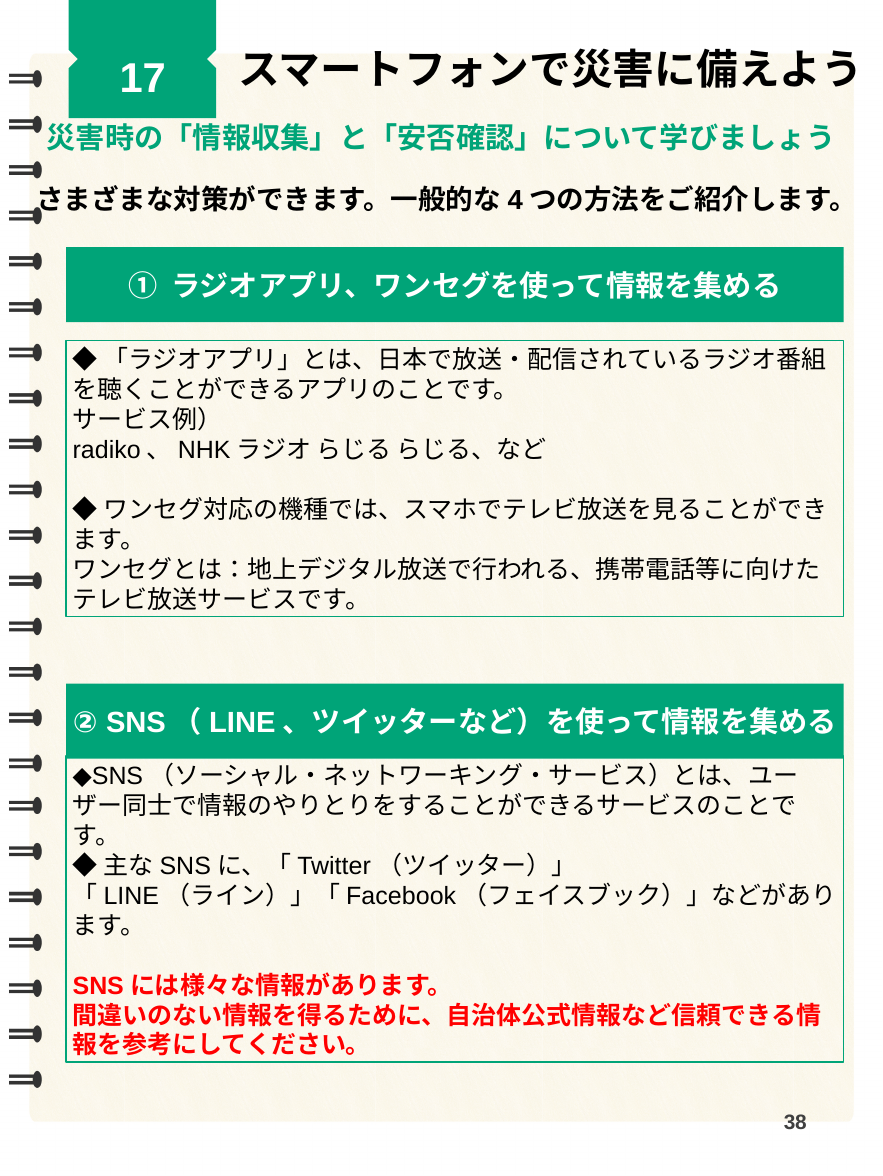

17
スマートフォンで災害に備えよう
災害時の「情報収集」と「安否確認」について学びましょう
さまざまな対策ができます。一般的な4つの方法をご紹介します。

① ラジオアプリ、ワンセグを使って情報を集める
◆「ラジオアプリ」とは、日本で放送・配信されているラジオ番組を聴くことができるアプリのことです。
サービス例）
radiko、NHKラジオ らじる らじる、など

◆ワンセグ対応の機種では、スマホでテレビ放送を見ることができます。
ワンセグとは：地上デジタル放送で行われる、携帯電話等に向けたテレビ放送サービスです。
② SNS（LINE、ツイッターなど）を使って情報を集める

◆SNS（ソーシャル・ネットワーキング・サービス）とは、ユーザー同士で情報のやりとりをすることができるサービスのことです。
◆主なSNSに、「Twitter（ツイッター）」
「LINE（ライン）」「Facebook（フェイスブック）」などがあります。

SNSには様々な情報があります。
間違いのない情報を得るために、自治体公式情報など信頼できる情報を参考にしてください。
38